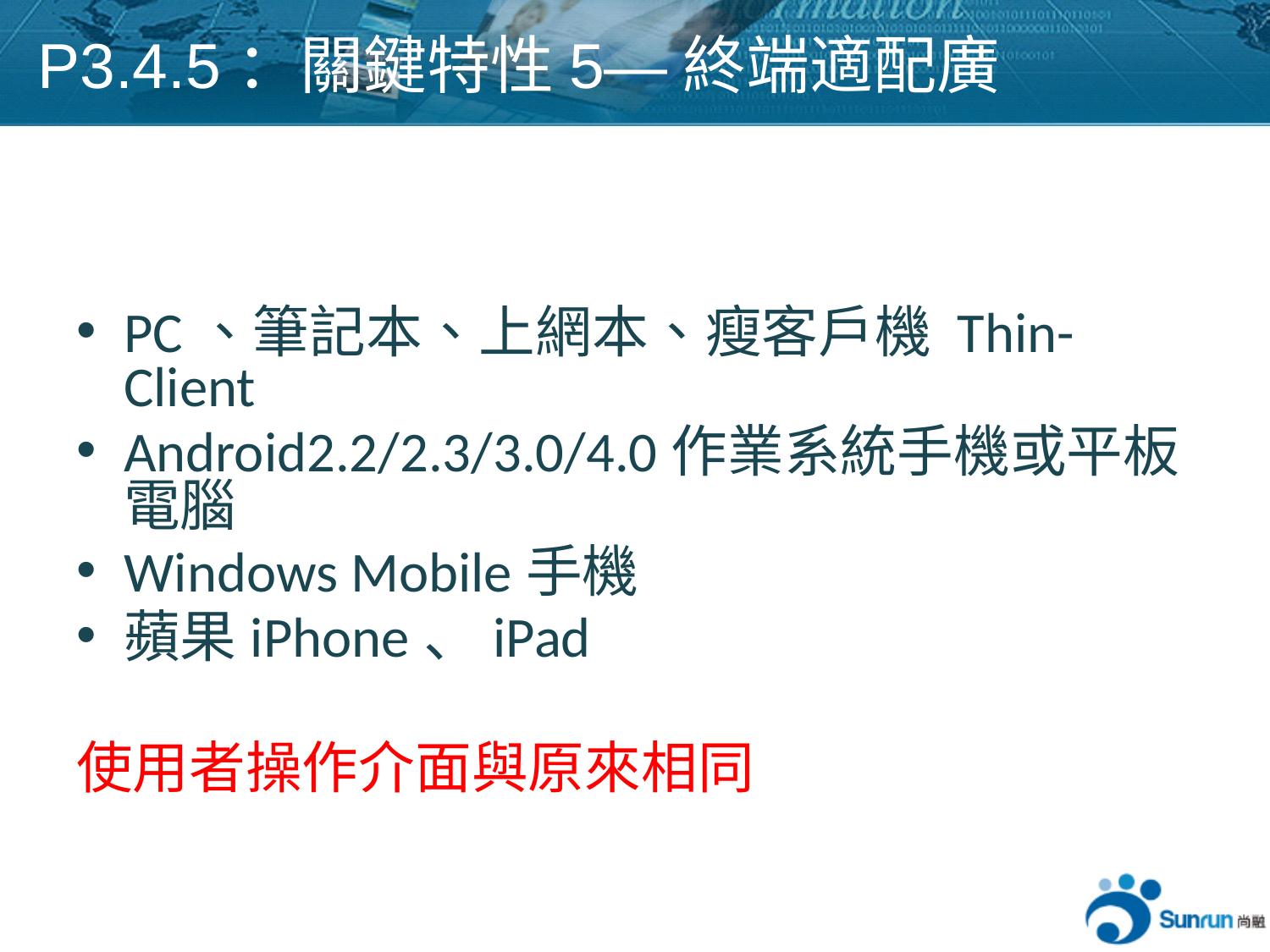

P3.4.5：關鍵特性5—終端適配廣

PC、筆記本、上網本、瘦客戶機 Thin-Client
Android2.2/2.3/3.0/4.0作業系統手機或平板電腦
Windows Mobile手機
蘋果iPhone、iPad

使用者操作介面與原來相同